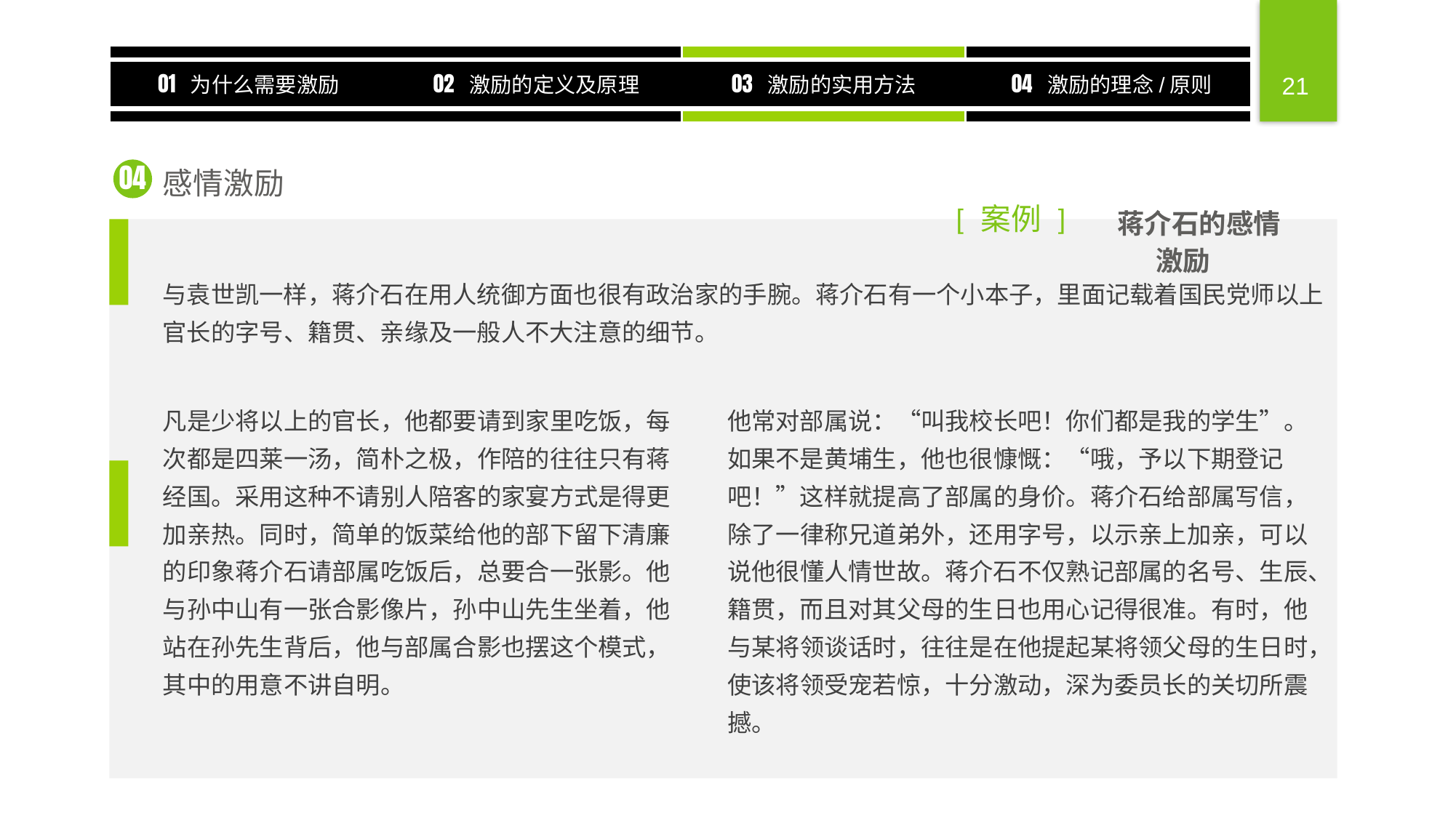

感情激励
04

案例
[
]
蒋介石的感情激励

与袁世凯一样，蒋介石在用人统御方面也很有政治家的手腕。蒋介石有一个小本子，里面记载着国民党师以上官长的字号、籍贯、亲缘及一般人不大注意的细节。
他常对部属说：“叫我校长吧！你们都是我的学生”。如果不是黄埔生，他也很慷慨：“哦，予以下期登记吧！”这样就提高了部属的身价。蒋介石给部属写信，除了一律称兄道弟外，还用字号，以示亲上加亲，可以说他很懂人情世故。蒋介石不仅熟记部属的名号、生辰、籍贯，而且对其父母的生日也用心记得很准。有时，他与某将领谈话时，往往是在他提起某将领父母的生日时，使该将领受宠若惊，十分激动，深为委员长的关切所震撼。
凡是少将以上的官长，他都要请到家里吃饭，每次都是四莱一汤，简朴之极，作陪的往往只有蒋经国。采用这种不请别人陪客的家宴方式是得更加亲热。同时，简单的饭菜给他的部下留下清廉的印象蒋介石请部属吃饭后，总要合一张影。他与孙中山有一张合影像片，孙中山先生坐着，他站在孙先生背后，他与部属合影也摆这个模式，其中的用意不讲自明。